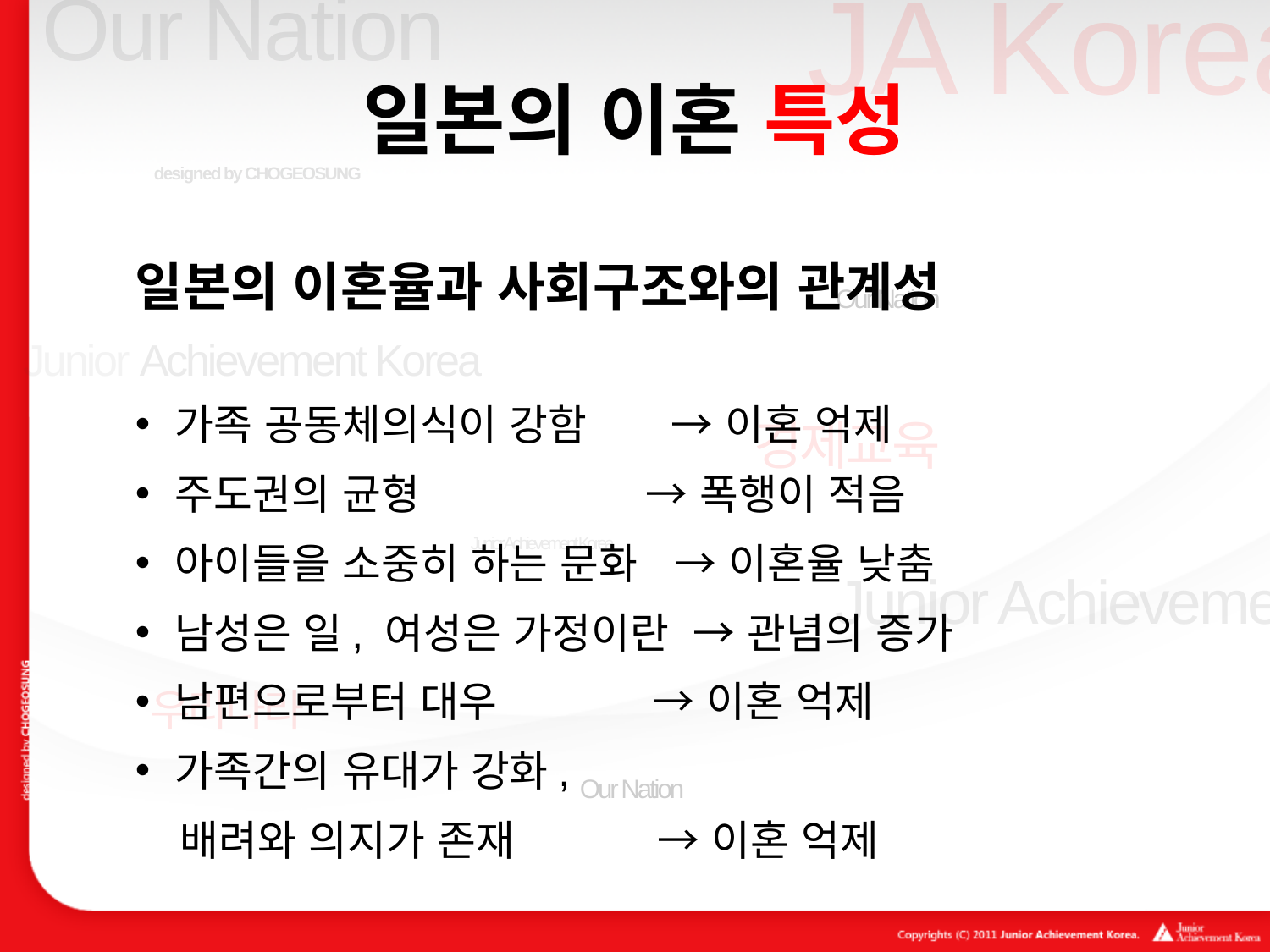

# 일본의 이혼 특성
일본의 이혼율과 사회구조와의 관계성

가족 공동체의식이 강함       → 이혼 억제
주도권의 균형                   → 폭행이 적음
아이들을 소중히 하는 문화   → 이혼율 낮춤
남성은 일, 여성은 가정이란  → 관념의 증가
남편으로부터 대우             → 이혼 억제
가족간의 유대가 강화,
   배려와 의지가 존재            → 이혼 억제